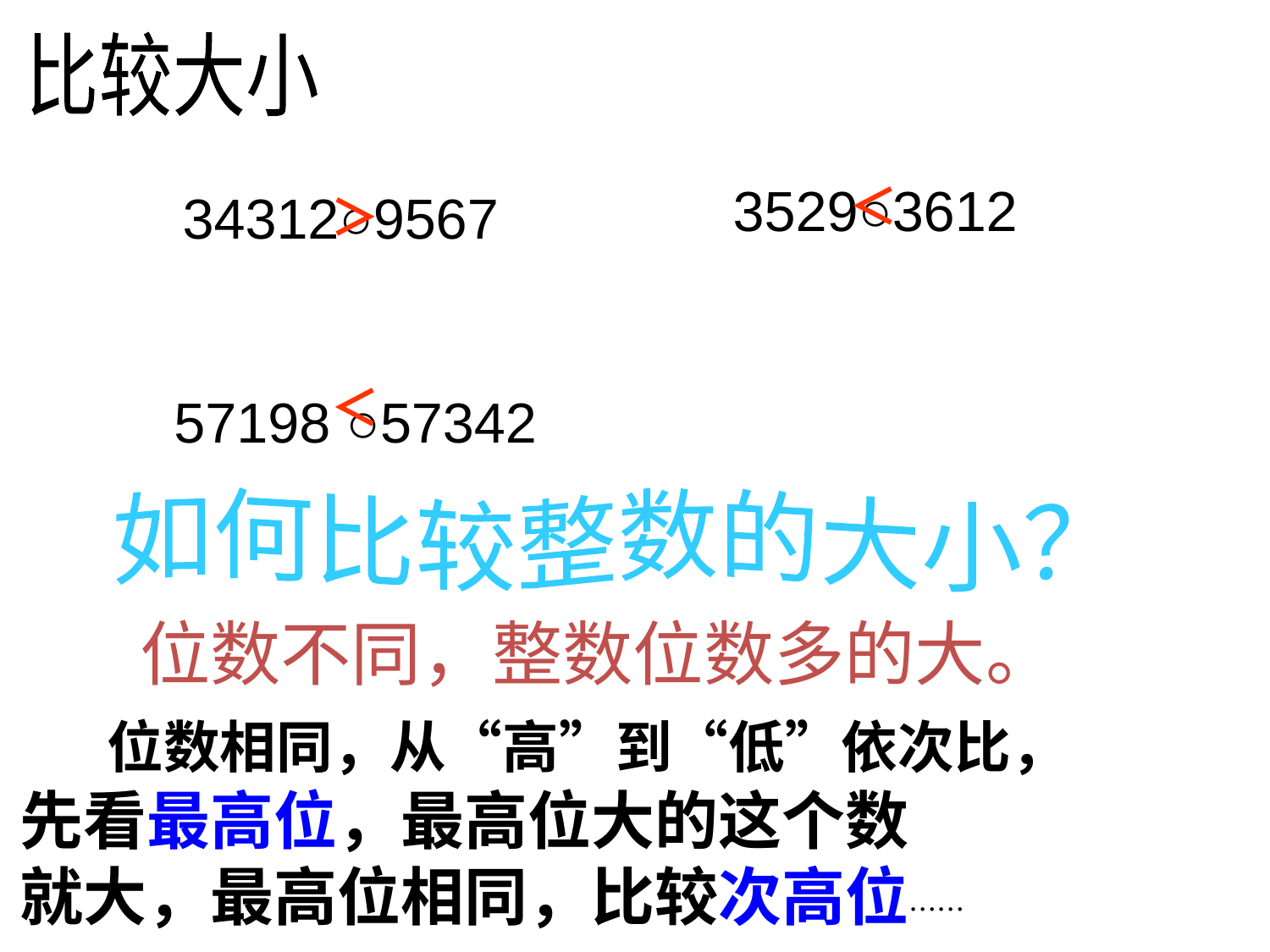

比较大小
3529○3612
＜
34312○9567
＞
＜
57198 ○57342
如何比较整数的大小？
位数不同，整数位数多的大。
     位数相同，从“高”到“低”依次比，
先看最高位，最高位大的这个数
就大，最高位相同，比较次高位……